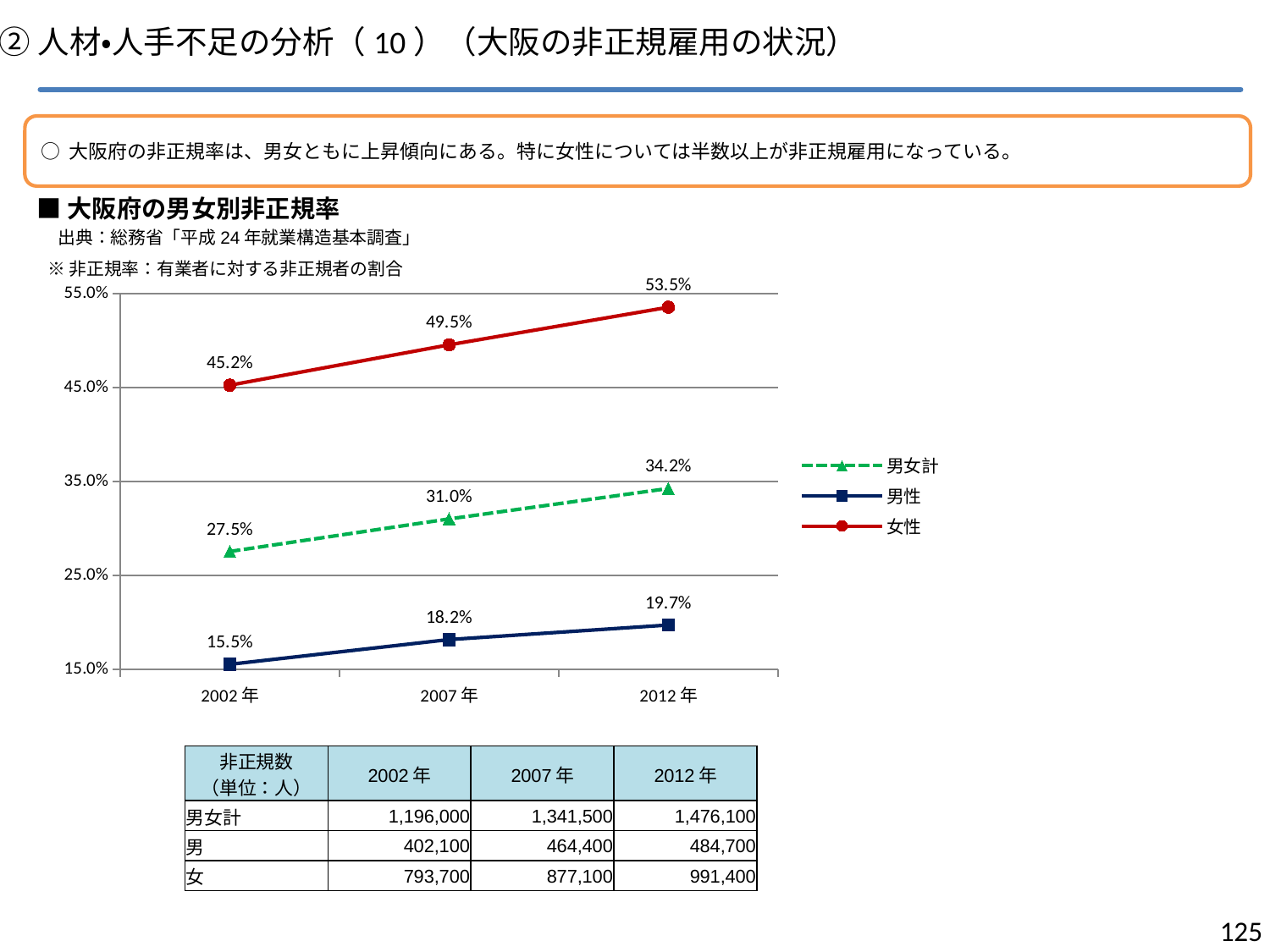

②人材・人手不足の分析（10）（大阪の非正規雇用の状況）
○ 大阪府の非正規率は、男女ともに上昇傾向にある。特に女性については半数以上が非正規雇用になっている。
■大阪府の男女別非正規率
　出典：総務省「平成24年就業構造基本調査」
※非正規率：有業者に対する非正規者の割合

### Chart

| Category | 男女計 | 男性 | 女性 |
|---|---|---|---|
| 2002年 | 0.27540470214382784 | 0.15534693246793413 | 0.45240538075695397 |
| 2007年 | 0.3100443745955444 | 0.18166881821382466 | 0.4953688015362029 |
| 2012年 | 0.3424587615711203 | 0.19715273540776895 | 0.5353420811058912 |
| 非正規数 （単位：人） | 2002年 | 2007年 | 2012年 |
| --- | --- | --- | --- |
| 男女計 | 1,196,000 | 1,341,500 | 1,476,100 |
| 男 | 402,100 | 464,400 | 484,700 |
| 女 | 793,700 | 877,100 | 991,400 |
125